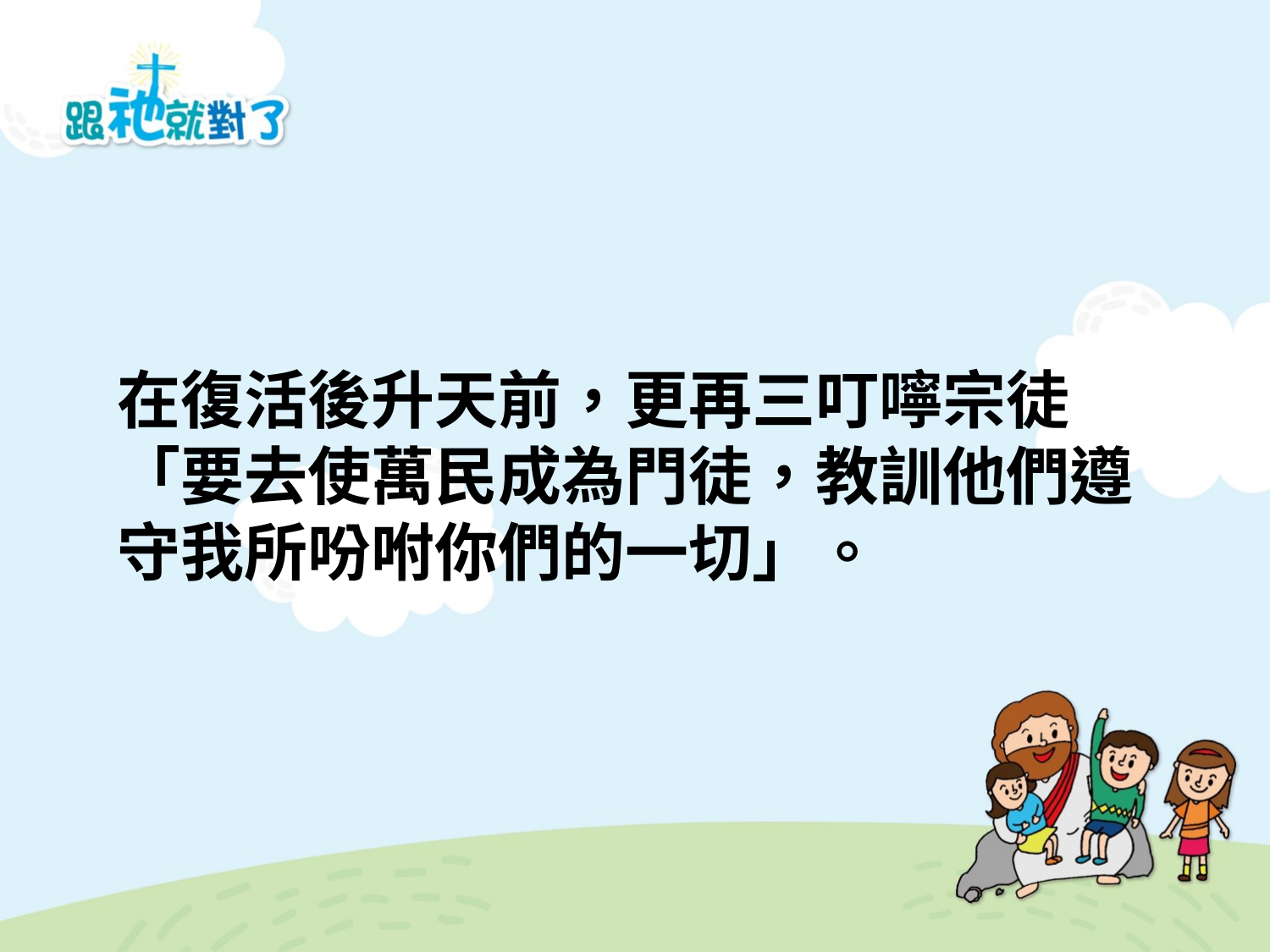

在復活後升天前，更再三叮嚀宗徒「要去使萬民成為門徒，教訓他們遵守我所吩咐你們的一切」。